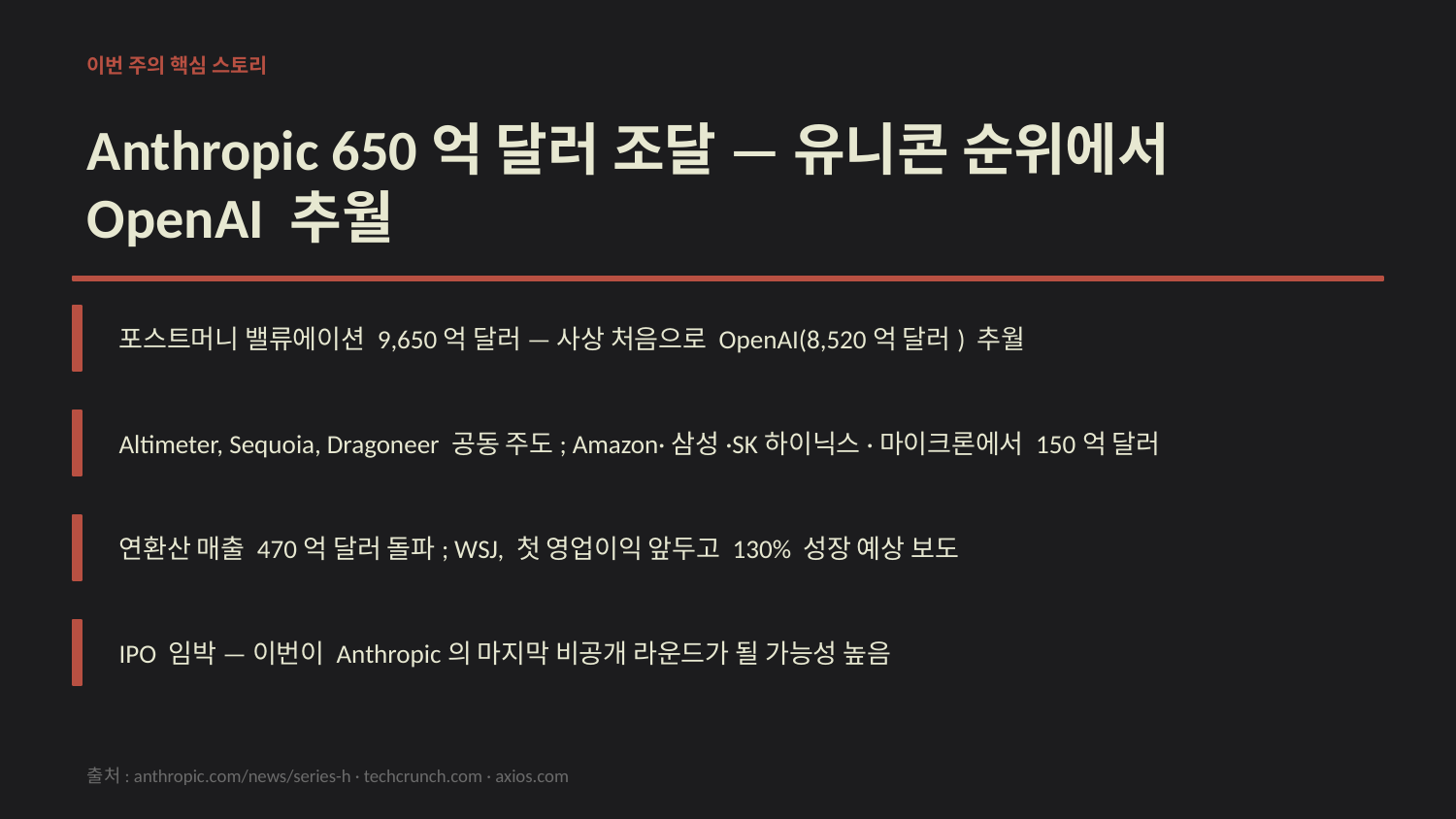

이번 주의 핵심 스토리
Anthropic 650억 달러 조달 — 유니콘 순위에서 OpenAI 추월

포스트머니 밸류에이션 9,650억 달러 — 사상 처음으로 OpenAI(8,520억 달러) 추월

Altimeter, Sequoia, Dragoneer 공동 주도; Amazon·삼성·SK하이닉스·마이크론에서 150억 달러

연환산 매출 470억 달러 돌파; WSJ, 첫 영업이익 앞두고 130% 성장 예상 보도

IPO 임박 — 이번이 Anthropic의 마지막 비공개 라운드가 될 가능성 높음
출처: anthropic.com/news/series-h · techcrunch.com · axios.com